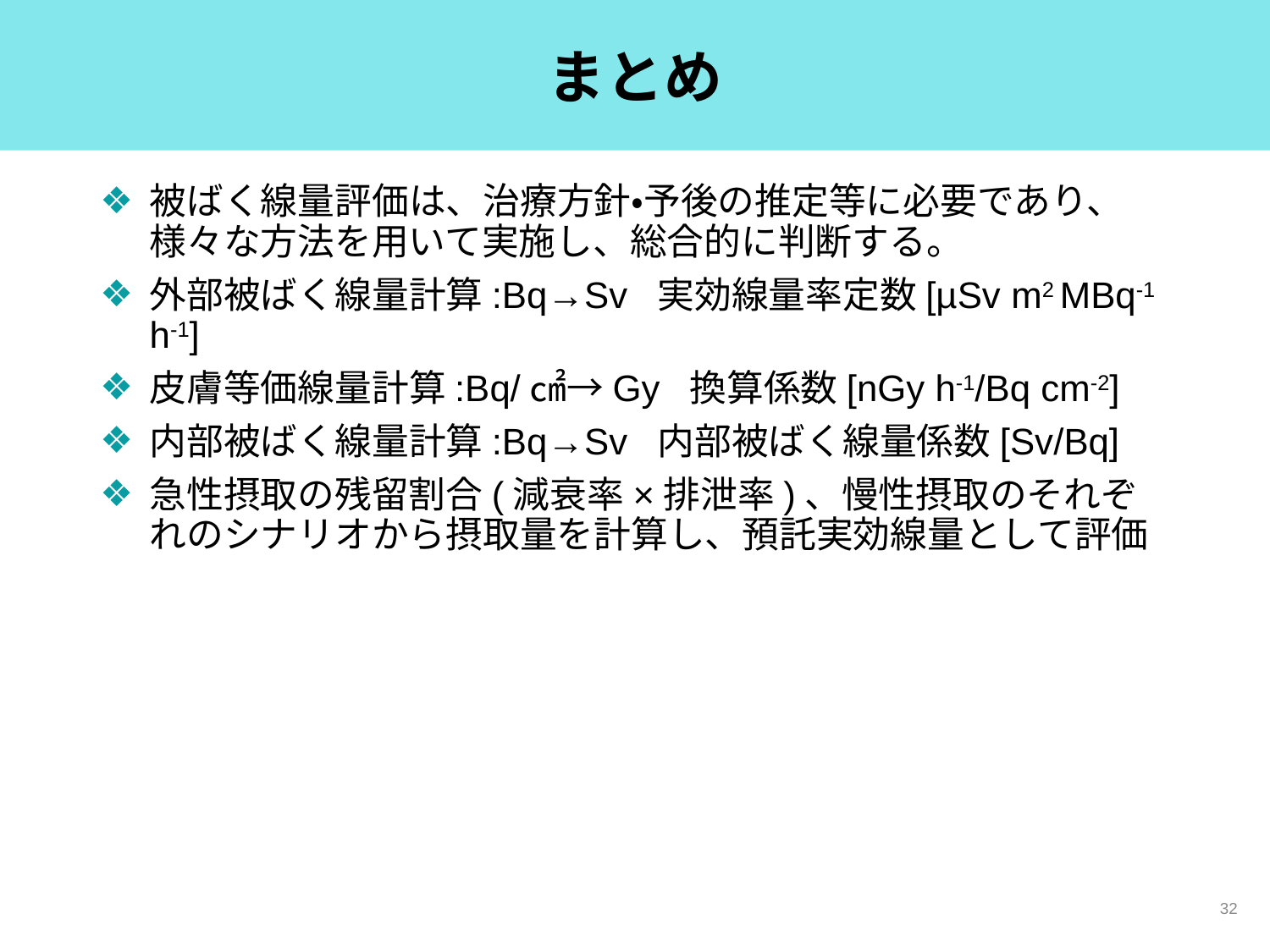

# まとめ
被ばく線量評価は、治療方針・予後の推定等に必要であり、様々な方法を用いて実施し、総合的に判断する。
外部被ばく線量計算:Bq→Sv  実効線量率定数[µSv m2 MBq-1 h-1]
皮膚等価線量計算:Bq/㎠→Gy  換算係数[nGy h-1/Bq cm-2]
内部被ばく線量計算:Bq→Sv  内部被ばく線量係数[Sv/Bq]
急性摂取の残留割合(減衰率×排泄率)、慢性摂取のそれぞれのシナリオから摂取量を計算し、預託実効線量として評価
32